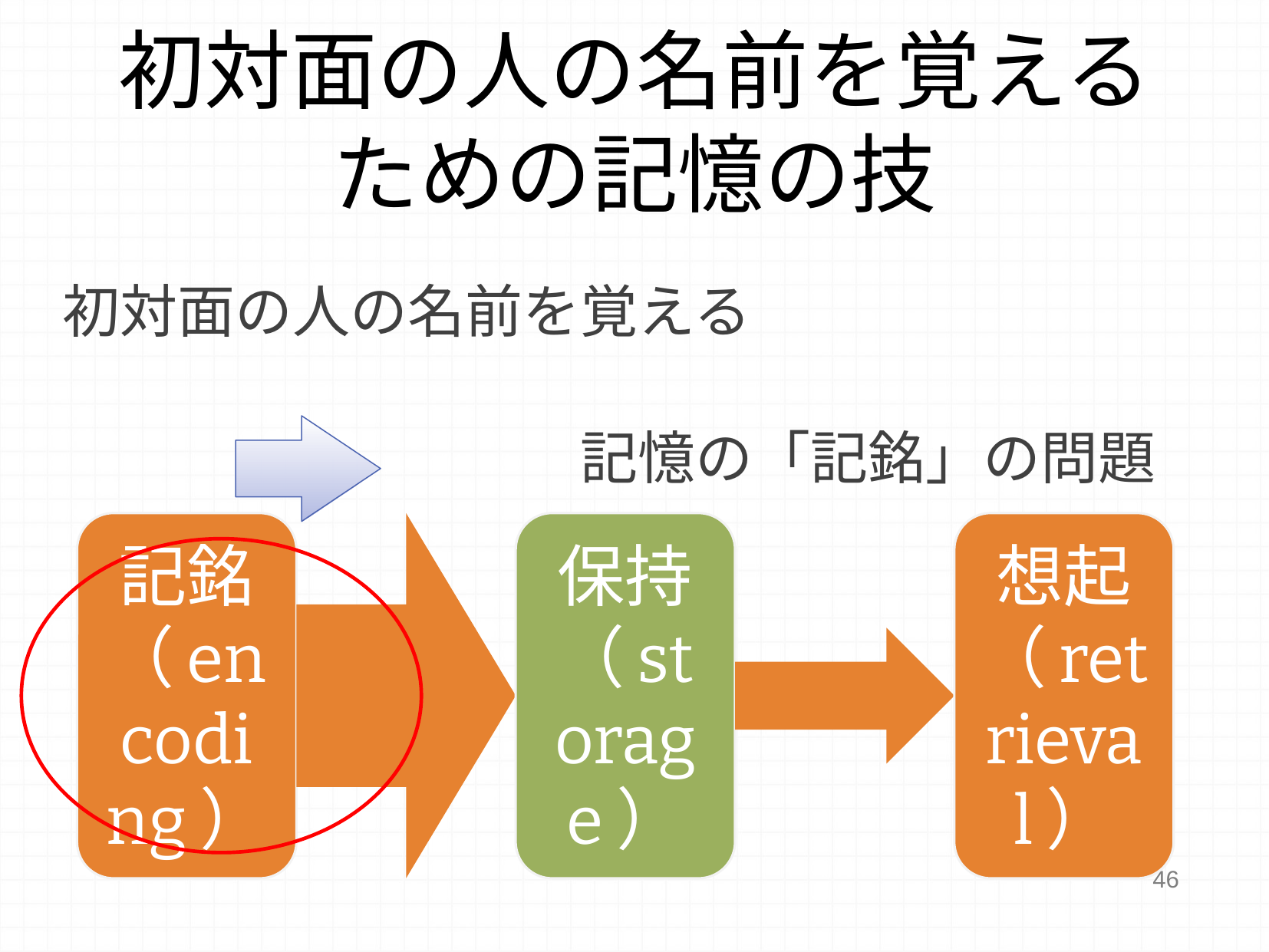

初対面の人の名前を覚える
ための記憶の技
初対面の人の名前を覚える

　　　　　　　　　記憶の「記銘」の問題

記銘（encoding）
保持（storage）
想起（retrieval）

46